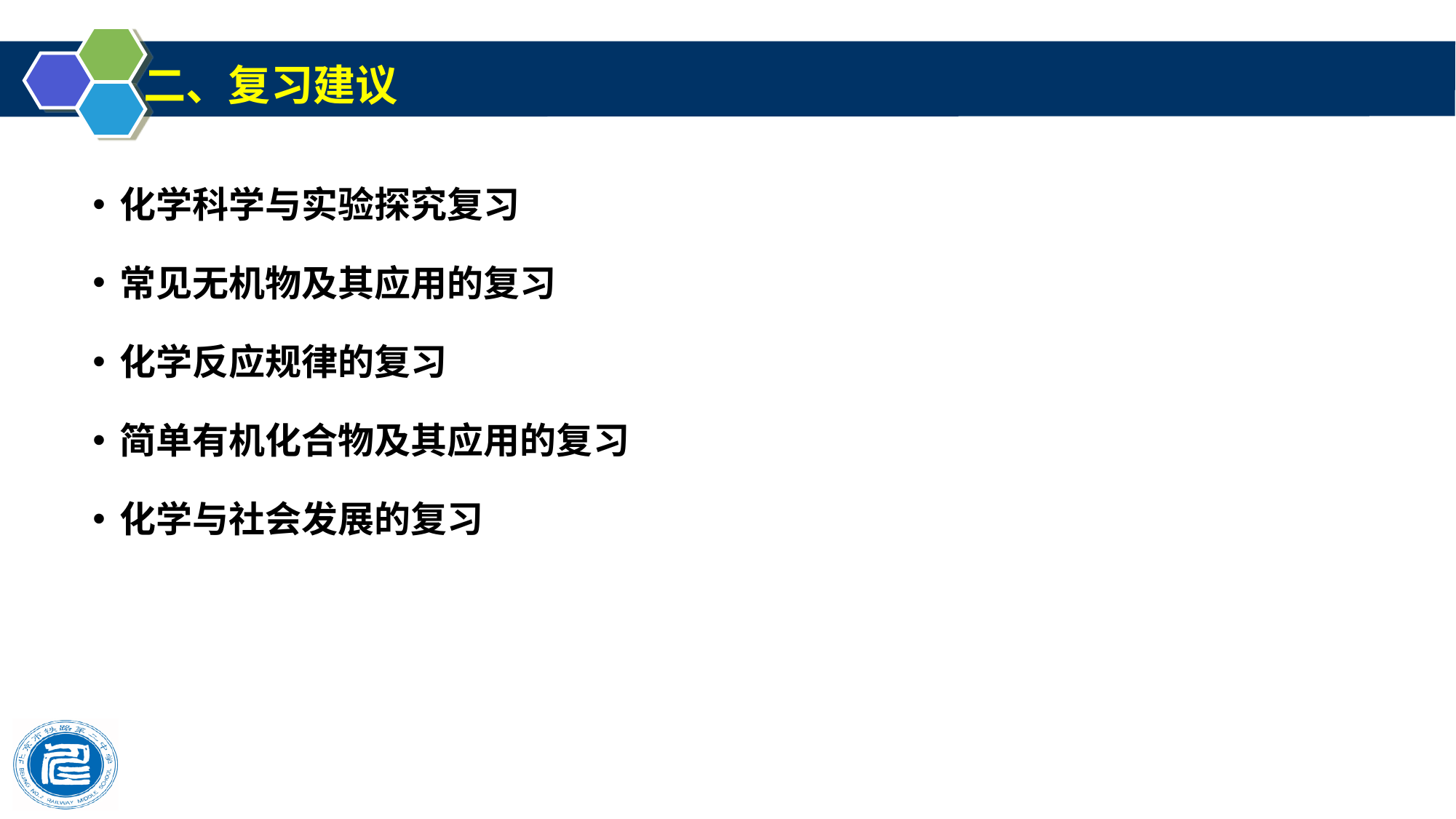

二、复习建议
化学科学与实验探究复习
常见无机物及其应用的复习
化学反应规律的复习
简单有机化合物及其应用的复习
化学与社会发展的复习